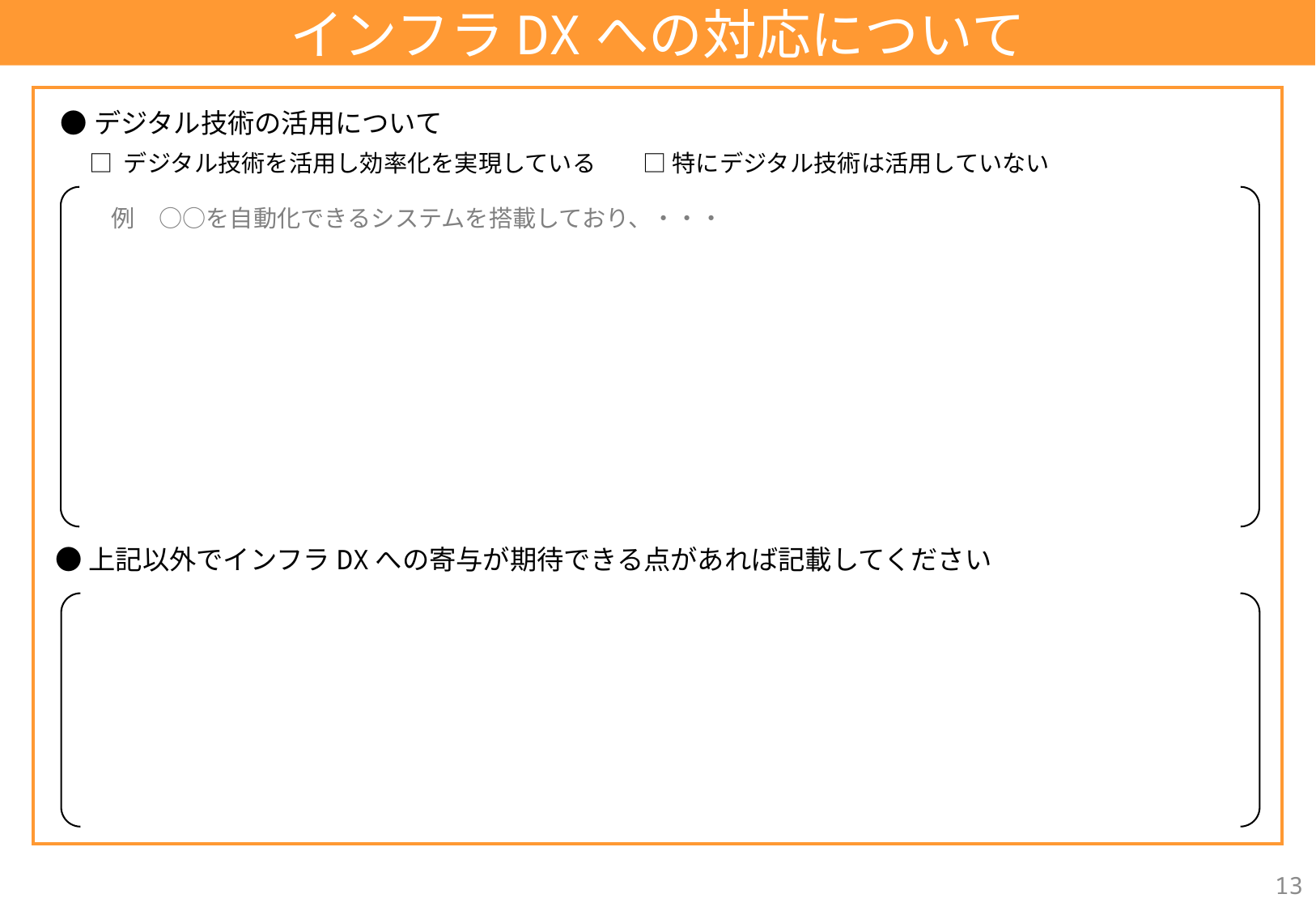

インフラDXへの対応について

●デジタル技術の活用について
□ デジタル技術を活用し効率化を実現している　　□ 特にデジタル技術は活用していない

例　○○を自動化できるシステムを搭載しており、・・・
●上記以外でインフラDXへの寄与が期待できる点があれば記載してください

13